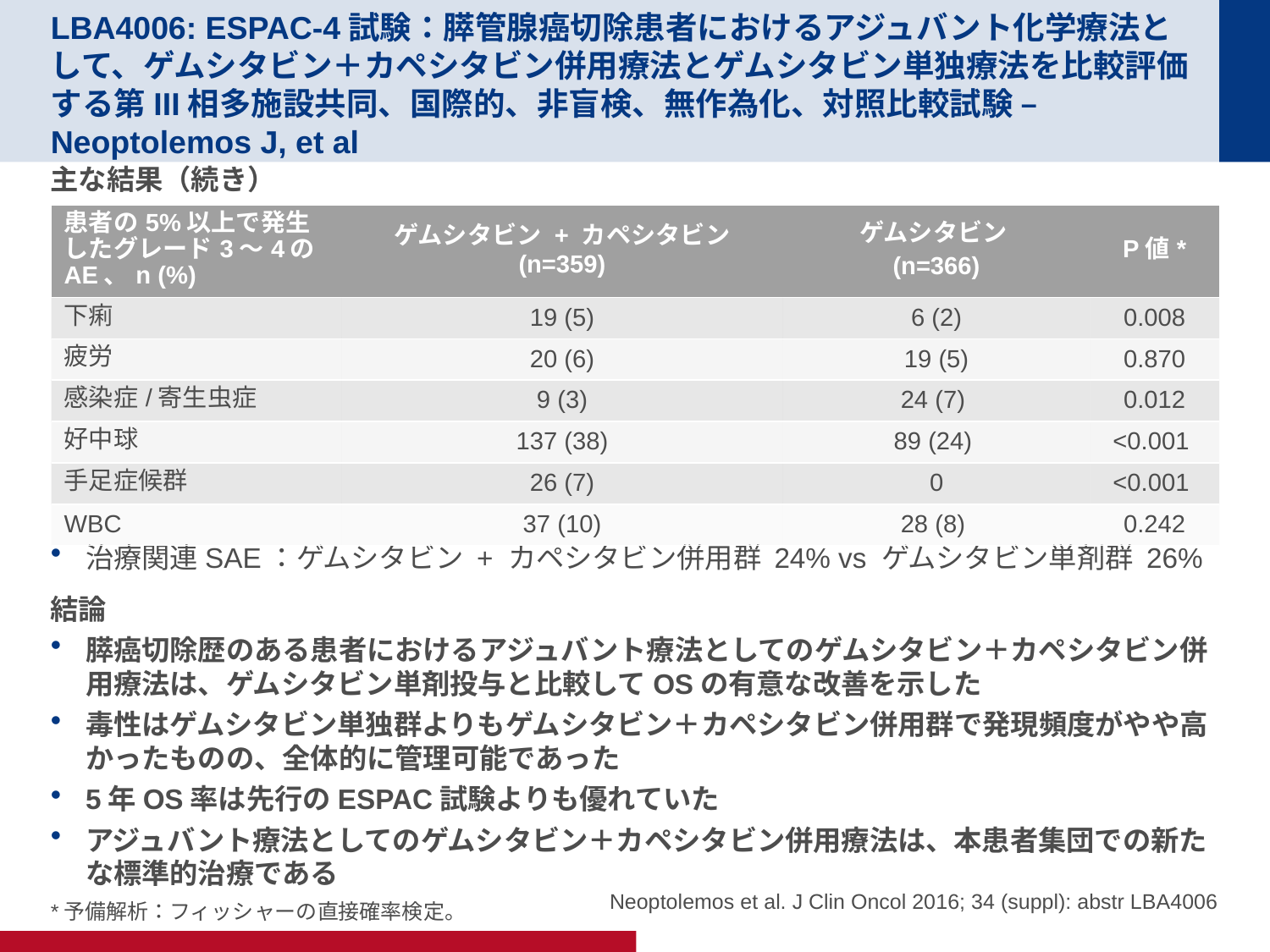

# LBA4006: ESPAC-4試験：膵管腺癌切除患者におけるアジュバント化学療法として、ゲムシタビン＋カペシタビン併用療法とゲムシタビン単独療法を比較評価する第III相多施設共同、国際的、非盲検、無作為化、対照比較試験 – Neoptolemos J, et al
主な結果（続き）

治療関連SAE：ゲムシタビン + カペシタビン併用群 24% vs ゲムシタビン単剤群 26%
結論
膵癌切除歴のある患者におけるアジュバント療法としてのゲムシタビン＋カペシタビン併用療法は、ゲムシタビン単剤投与と比較してOSの有意な改善を示した
毒性はゲムシタビン単独群よりもゲムシタビン＋カペシタビン併用群で発現頻度がやや高かったものの、全体的に管理可能であった
5年OS率は先行のESPAC試験よりも優れていた
アジュバント療法としてのゲムシタビン＋カペシタビン併用療法は、本患者集団での新たな標準的治療である
| 患者の5%以上で発生したグレード3～4のAE、n (%) | ゲムシタビン + カペシタビン (n=359) | ゲムシタビン (n=366) | P値\* |
| --- | --- | --- | --- |
| 下痢 | 19 (5) | 6 (2) | 0.008 |
| 疲労 | 20 (6) | 19 (5) | 0.870 |
| 感染症/寄生虫症 | 9 (3) | 24 (7) | 0.012 |
| 好中球 | 137 (38) | 89 (24) | <0.001 |
| 手足症候群 | 26 (7) | 0 | <0.001 |
| WBC | 37 (10) | 28 (8) | 0.242 |
Neoptolemos et al. J Clin Oncol 2016; 34 (suppl): abstr LBA4006
*予備解析：フィッシャーの直接確率検定。